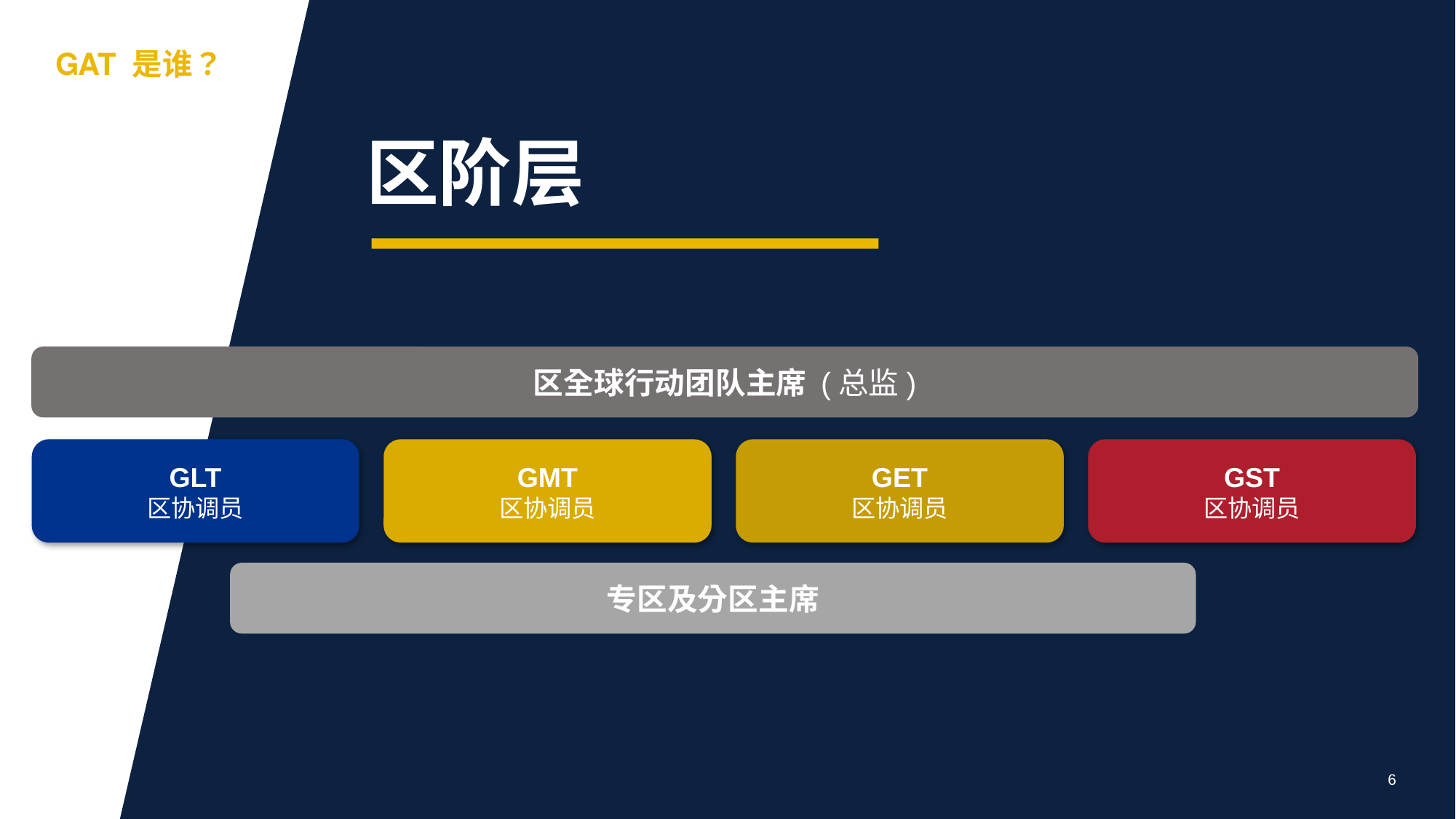

aa

GAT 是谁？
区阶层
区全球行动团队主席 (总监)
GLT
区协调员
GMT
区协调员
GET
区协调员
GST
区协调员
专区及分区主席
6